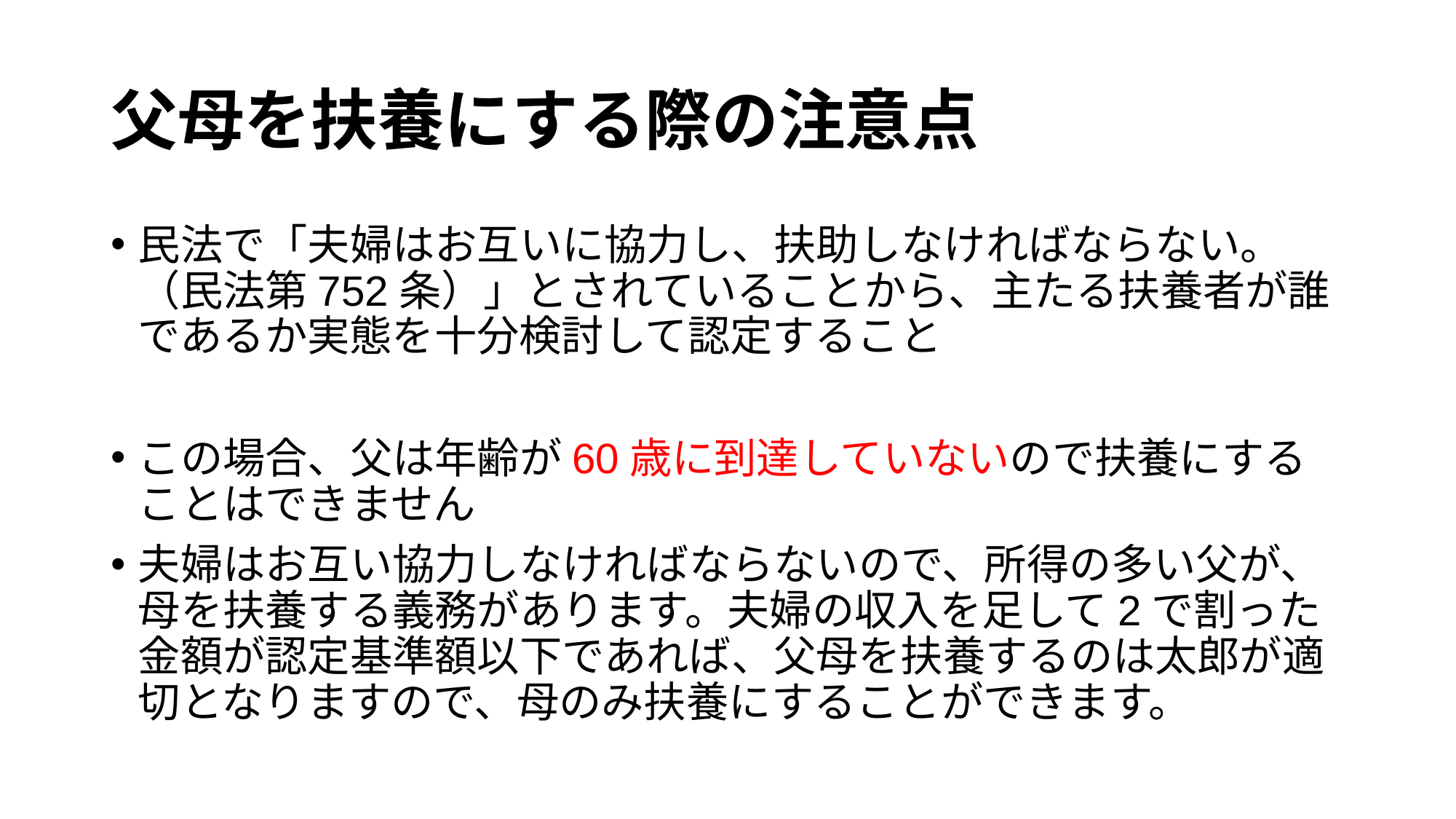

# 父母を扶養にする際の注意点
民法で「夫婦はお互いに協力し、扶助しなければならない。（民法第752条）」とされていることから、主たる扶養者が誰であるか実態を十分検討して認定すること

この場合、父は年齢が60歳に到達していないので扶養にすることはできません
夫婦はお互い協力しなければならないので、所得の多い父が、母を扶養する義務があります。夫婦の収入を足して2で割った金額が認定基準額以下であれば、父母を扶養するのは太郎が適切となりますので、母のみ扶養にすることができます。